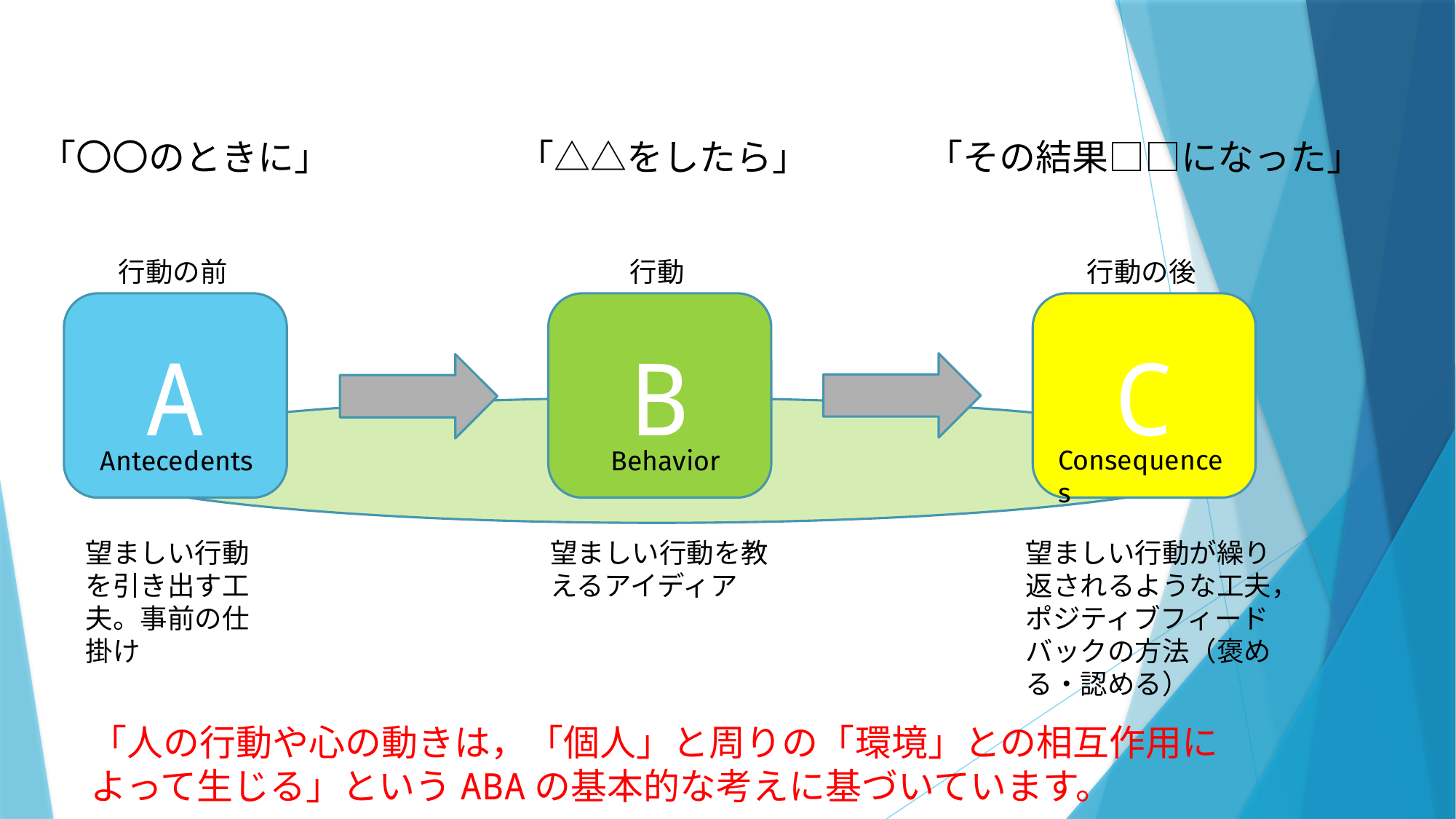

「〇〇のときに」
「△△をしたら」
「その結果□□になった」
行動の前
　行動
行動の後
A
B
C

Consequences
Antecedents
Behavior
望ましい行動が繰り返されるような工夫，ポジティブフィードバックの方法（褒める・認める）
望ましい行動を引き出す工夫。事前の仕掛け
望ましい行動を教えるアイディア
「人の行動や心の動きは，「個人」と周りの「環境」との相互作用によって生じる」というABAの基本的な考えに基づいています。